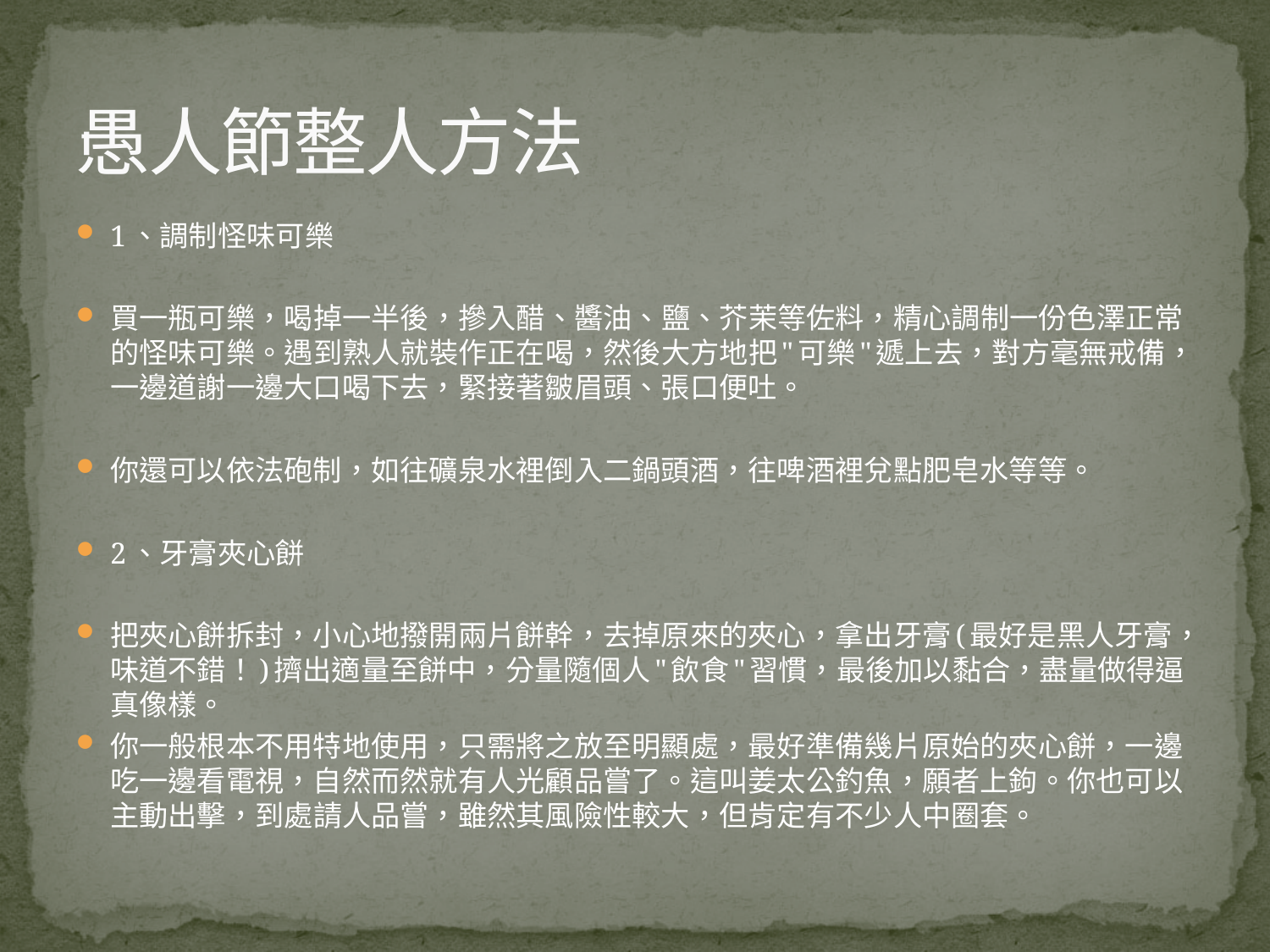

# 愚人節整人方法
1、調制怪味可樂

買一瓶可樂，喝掉一半後，摻入醋、醬油、鹽、芥茉等佐料，精心調制一份色澤正常的怪味可樂。遇到熟人就裝作正在喝，然後大方地把"可樂"遞上去，對方毫無戒備，一邊道謝一邊大口喝下去，緊接著皺眉頭、張口便吐。

你還可以依法砲制，如往礦泉水裡倒入二鍋頭酒，往啤酒裡兌點肥皂水等等。

2、牙膏夾心餅

把夾心餅拆封，小心地撥開兩片餅幹，去掉原來的夾心，拿出牙膏(最好是黑人牙膏，味道不錯！)擠出適量至餅中，分量隨個人"飲食"習慣，最後加以黏合，盡量做得逼真像樣。
你一般根本不用特地使用，只需將之放至明顯處，最好準備幾片原始的夾心餅，一邊吃一邊看電視，自然而然就有人光顧品嘗了。這叫姜太公釣魚，願者上鉤。你也可以主動出擊，到處請人品嘗，雖然其風險性較大，但肯定有不少人中圈套。